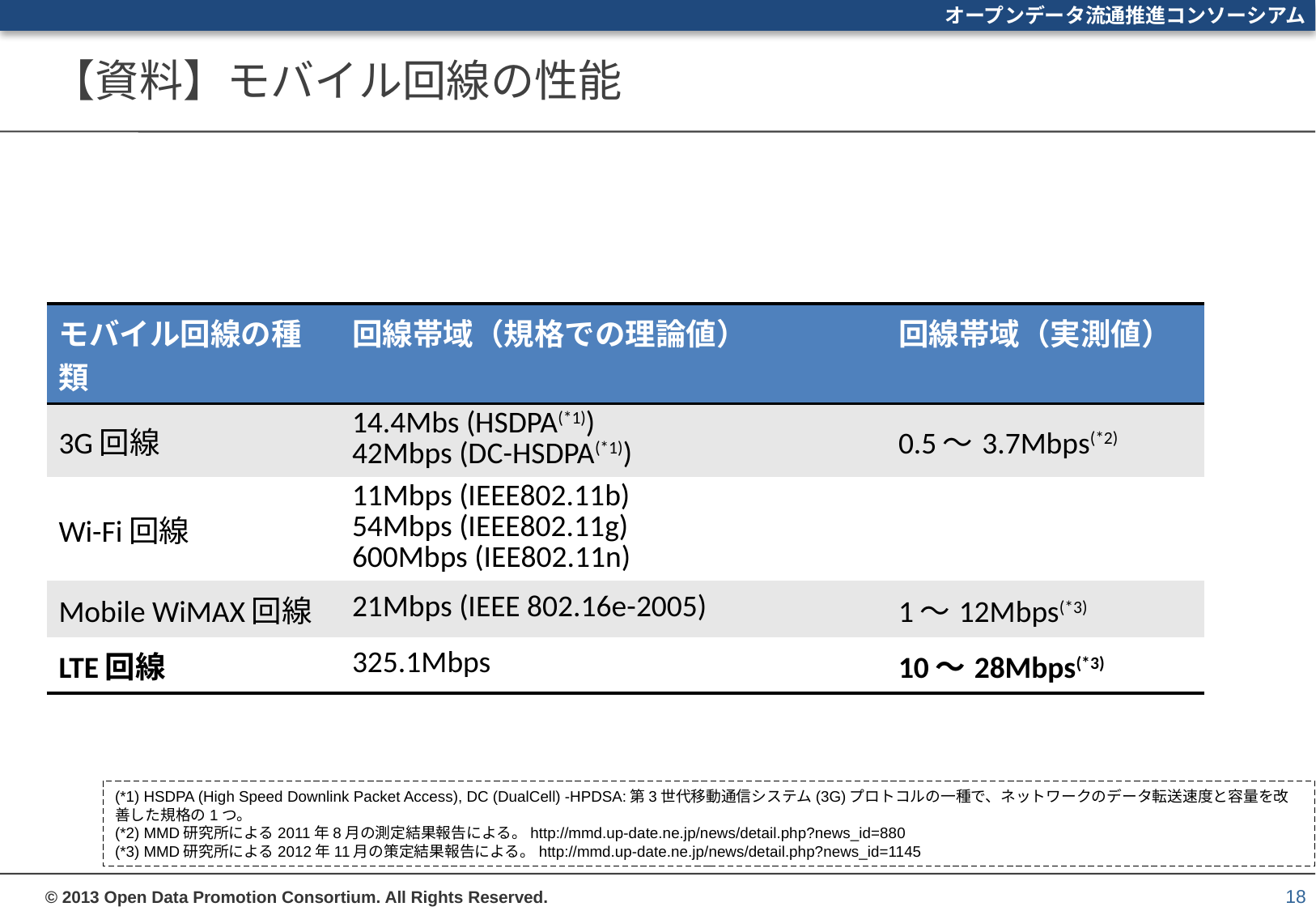

# 【資料】モバイル回線の性能
| モバイル回線の種類 | 回線帯域（規格での理論値） | 回線帯域（実測値） |
| --- | --- | --- |
| 3G回線 | 14.4Mbs (HSDPA(\*1)) 42Mbps (DC-HSDPA(\*1)) | 0.5～3.7Mbps(\*2) |
| Wi-Fi回線 | 11Mbps (IEEE802.11b) 54Mbps (IEEE802.11g) 600Mbps (IEE802.11n) |  |
| Mobile WiMAX回線 | 21Mbps (IEEE 802.16e-2005) | 1～12Mbps(\*3) |
| LTE回線 | 325.1Mbps | 10～28Mbps(\*3) |
(*1) HSDPA (High Speed Downlink Packet Access), DC (DualCell) -HPDSA:第3世代移動通信システム(3G)プロトコルの一種で、ネットワークのデータ転送速度と容量を改善した規格の1つ。
(*2) MMD研究所による2011年8月の測定結果報告による。http://mmd.up-date.ne.jp/news/detail.php?news_id=880
(*3) MMD研究所による2012年11月の策定結果報告による。http://mmd.up-date.ne.jp/news/detail.php?news_id=1145
18